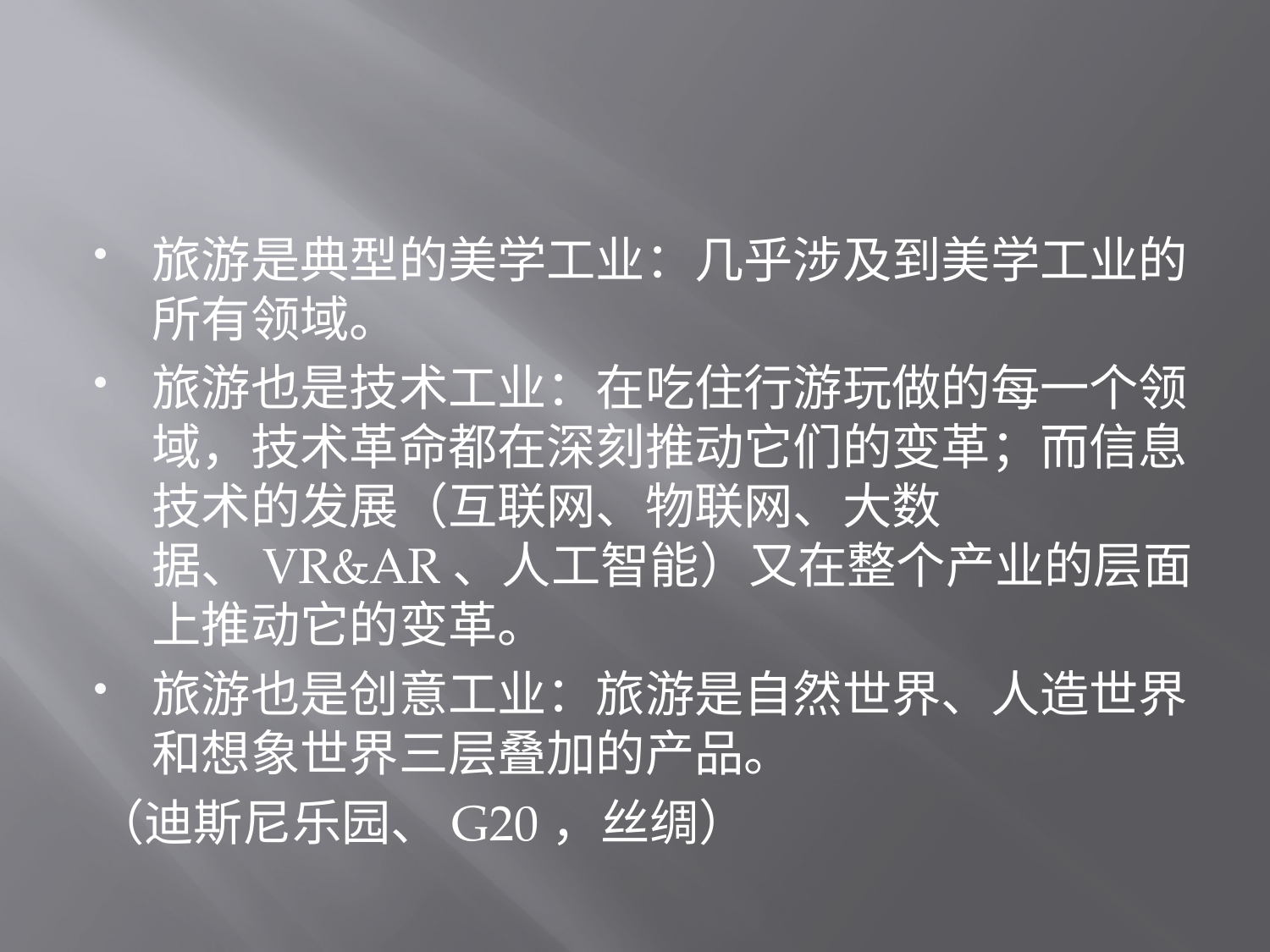

#
旅游是典型的美学工业：几乎涉及到美学工业的所有领域。
旅游也是技术工业：在吃住行游玩做的每一个领域，技术革命都在深刻推动它们的变革；而信息技术的发展（互联网、物联网、大数据、VR&AR、人工智能）又在整个产业的层面上推动它的变革。
旅游也是创意工业：旅游是自然世界、人造世界和想象世界三层叠加的产品。
（迪斯尼乐园、G20，丝绸）